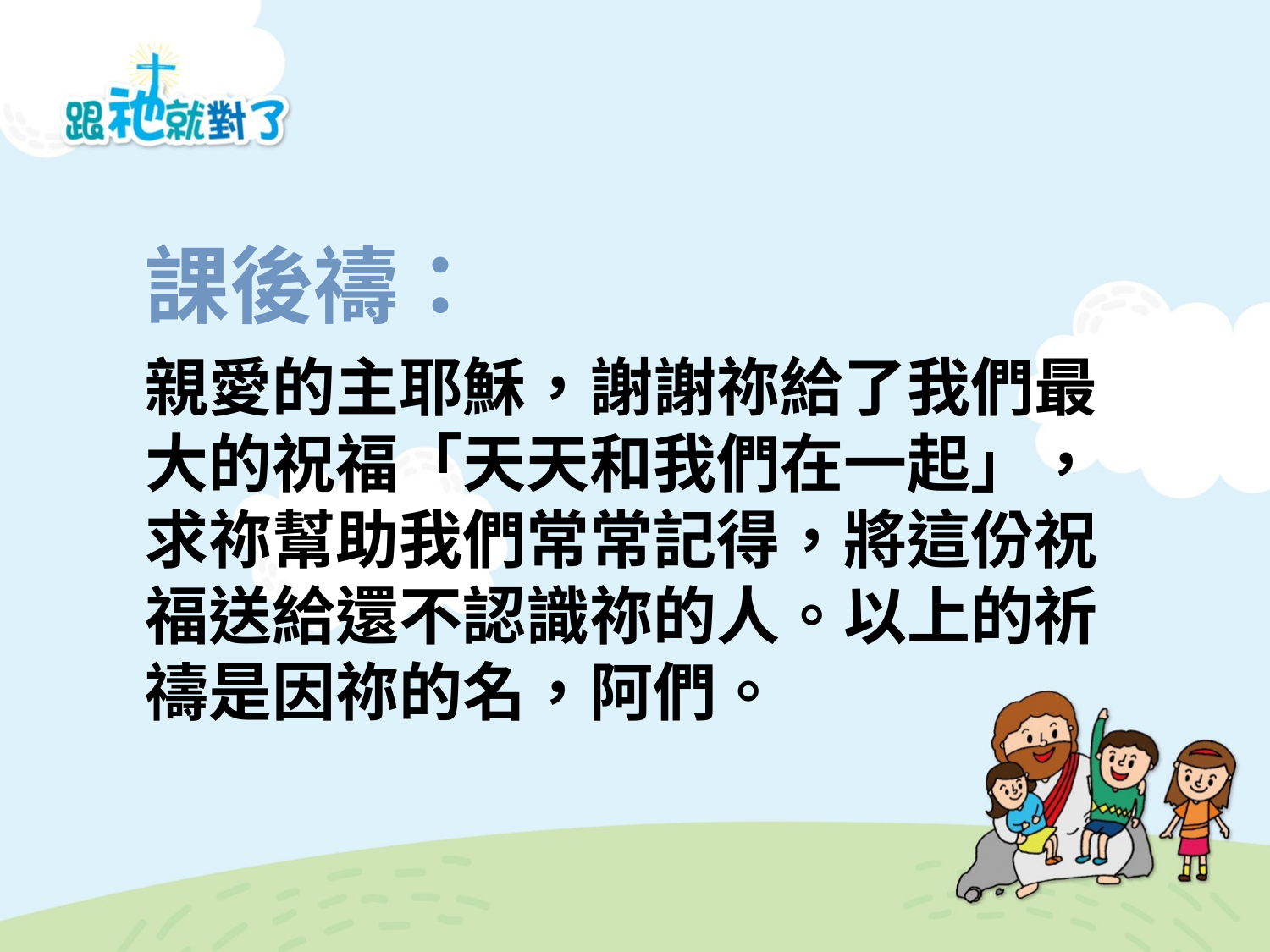

課後禱：
親愛的主耶穌，謝謝祢給了我們最大的祝福「天天和我們在一起」，求祢幫助我們常常記得，將這份祝福送給還不認識祢的人。以上的祈禱是因祢的名，阿們。